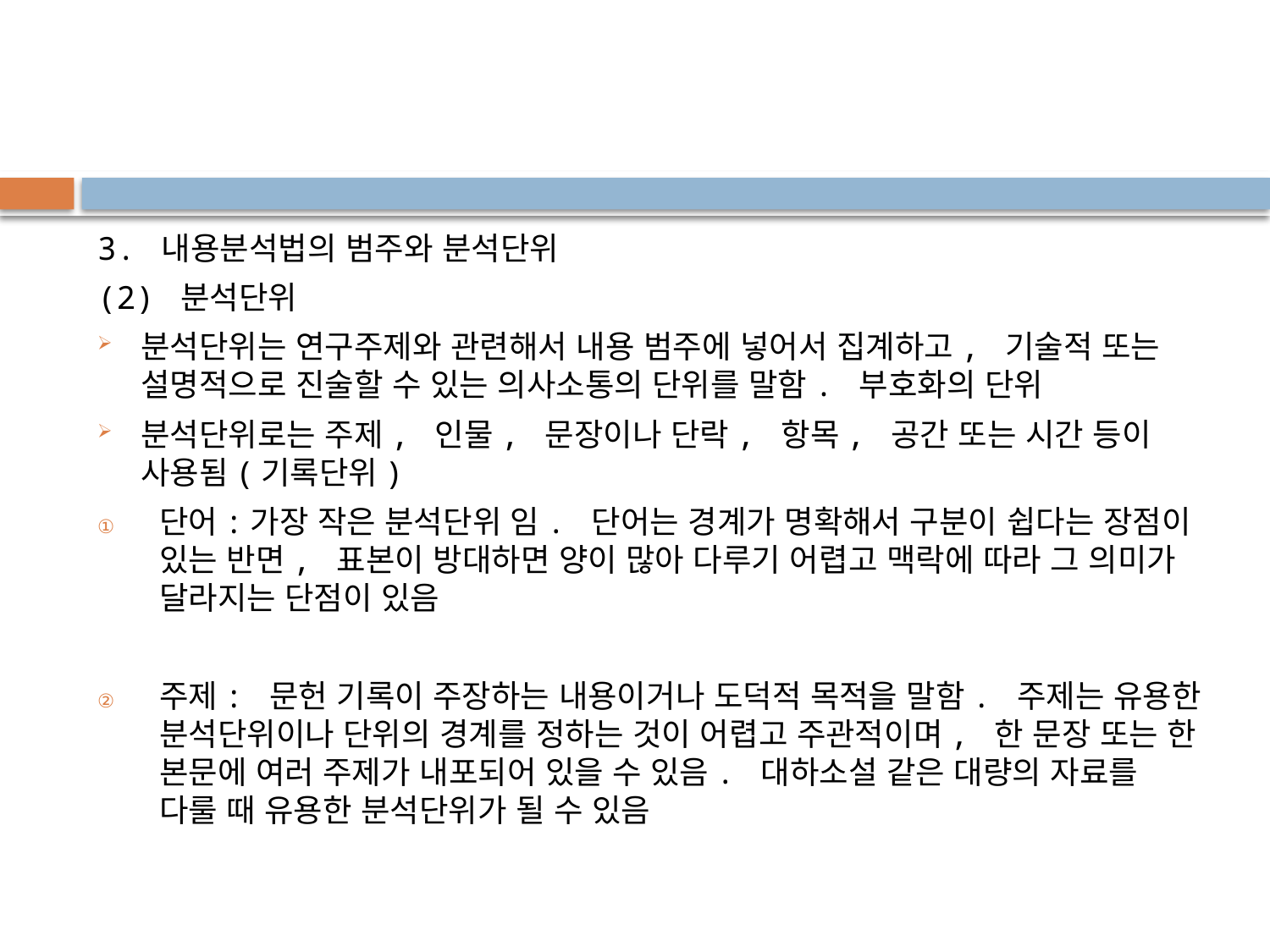

#
3. 내용분석법의 범주와 분석단위
(2) 분석단위
분석단위는 연구주제와 관련해서 내용 범주에 넣어서 집계하고, 기술적 또는 설명적으로 진술할 수 있는 의사소통의 단위를 말함. 부호화의 단위
분석단위로는 주제, 인물, 문장이나 단락, 항목, 공간 또는 시간 등이 사용됨(기록단위)
단어:가장 작은 분석단위 임. 단어는 경계가 명확해서 구분이 쉽다는 장점이 있는 반면, 표본이 방대하면 양이 많아 다루기 어렵고 맥락에 따라 그 의미가  달라지는 단점이 있음

주제: 문헌 기록이 주장하는 내용이거나 도덕적 목적을 말함. 주제는 유용한 분석단위이나 단위의 경계를 정하는 것이 어렵고 주관적이며, 한 문장 또는 한 본문에 여러 주제가 내포되어 있을 수 있음. 대하소설 같은 대량의 자료를 다룰 때 유용한 분석단위가 될 수 있음